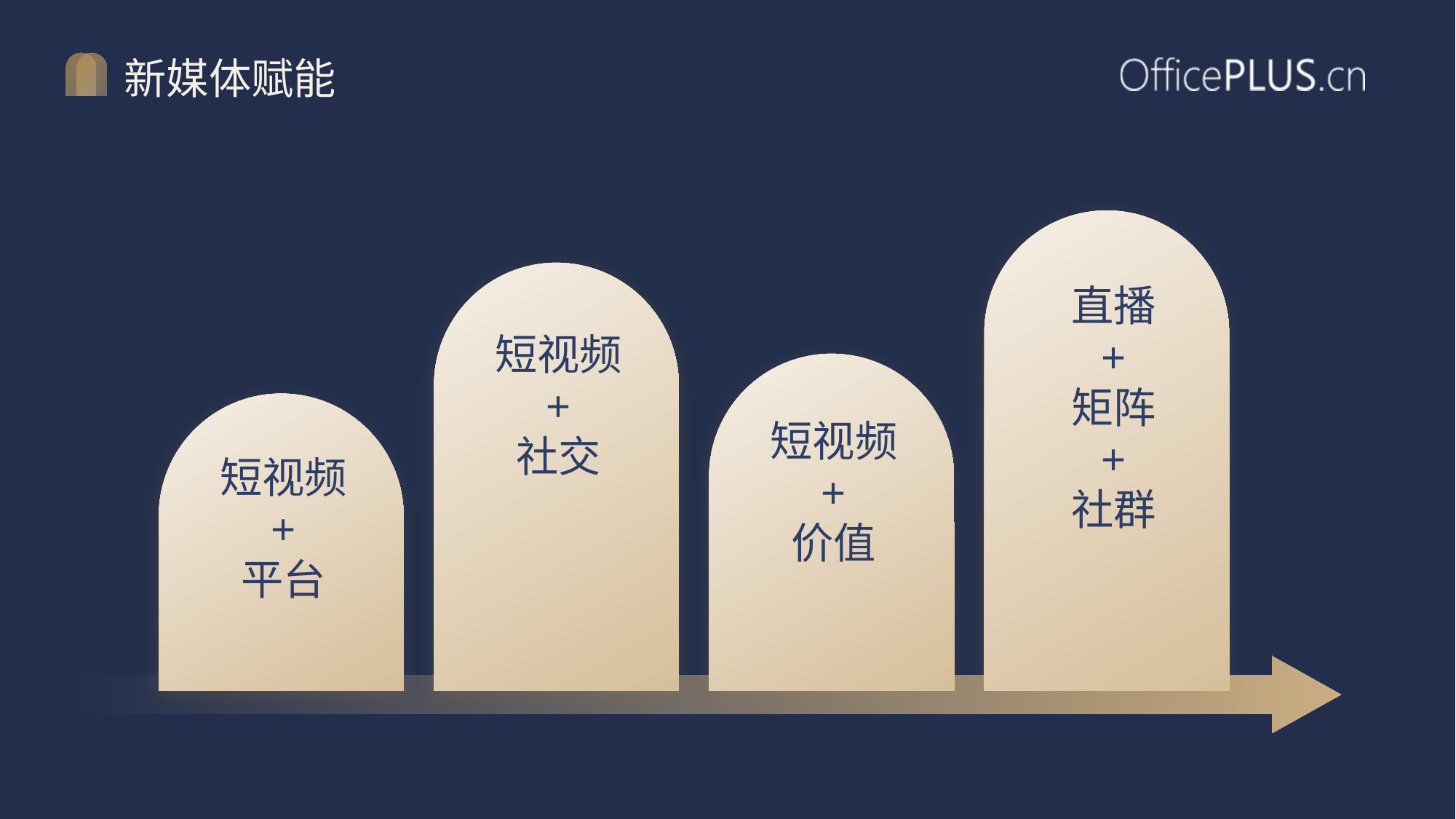

# 新媒体赋能

直播
+
矩阵
+
社群
短视频
+
社交

短视频
+
价值
短视频
+
平台